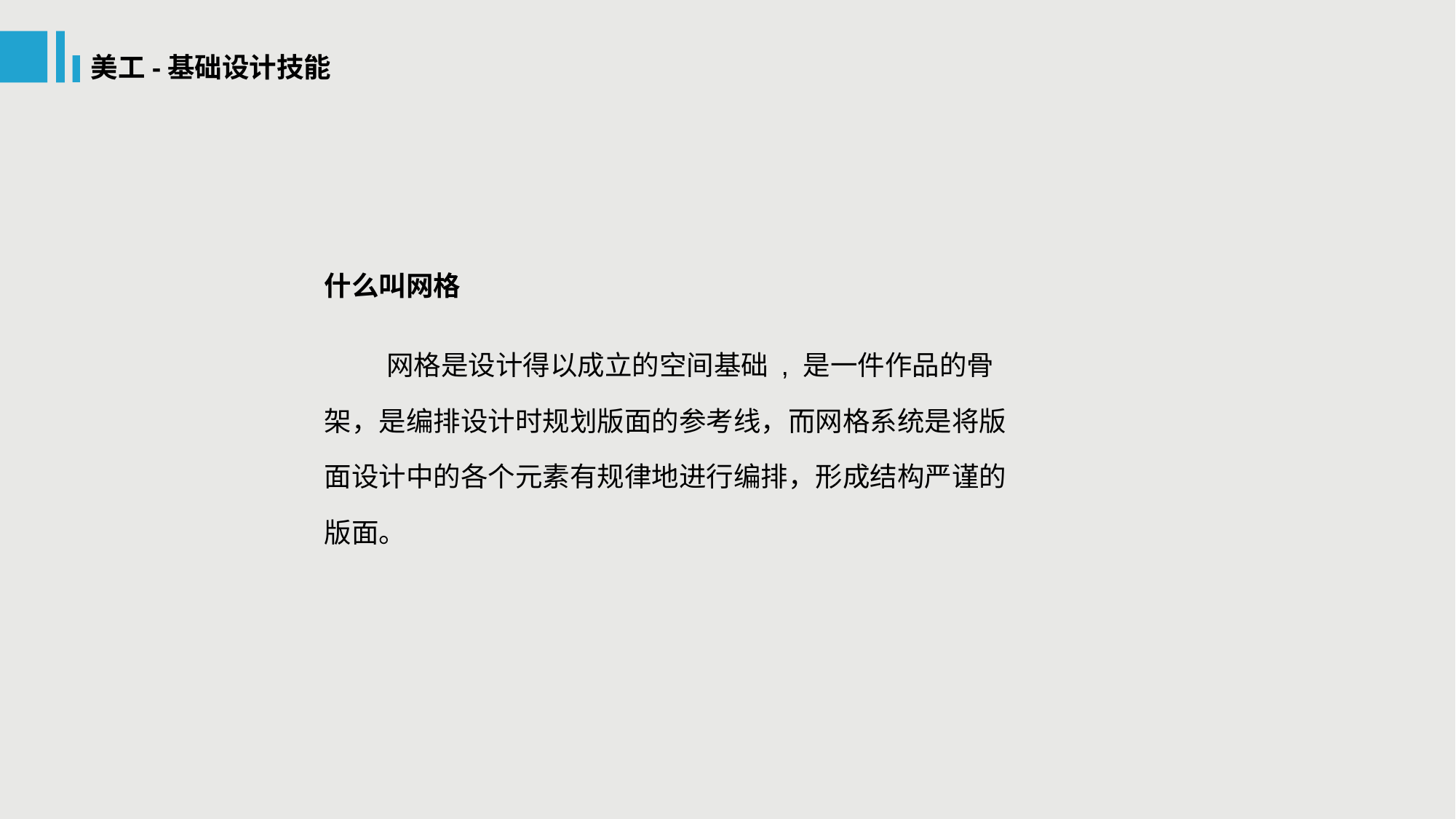

美工-基础设计技能
什么叫网格

         网格是设计得以成立的空间基础 , 是一件作品的骨架，是编排设计时规划版面的参考线，而网格系统是将版面设计中的各个元素有规律地进行编排，形成结构严谨的版面。